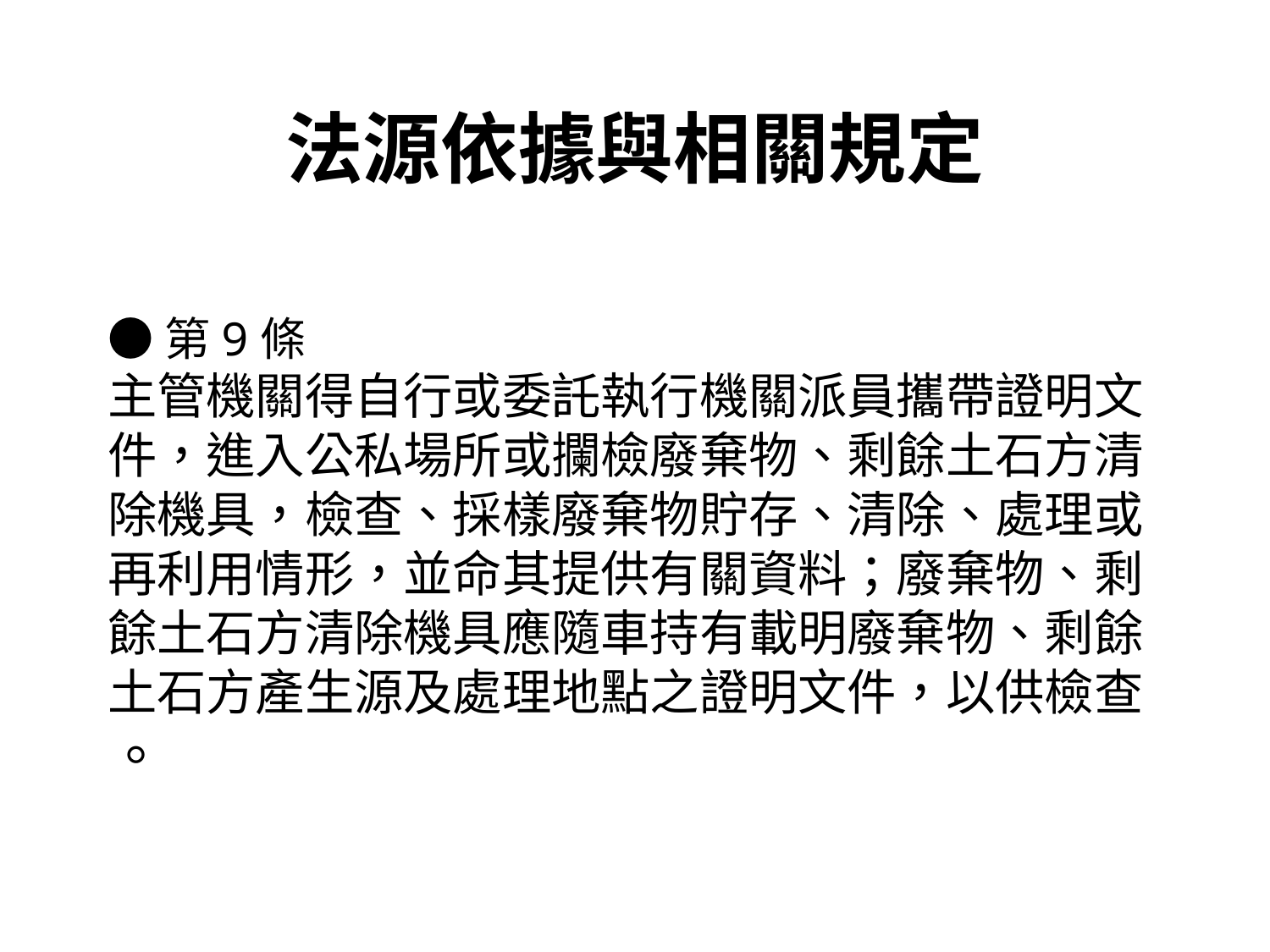

# 法源依據與相關規定

●第9條
主管機關得自行或委託執行機關派員攜帶證明文件，進入公私場所或攔檢廢棄物、剩餘土石方清除機具，檢查、採樣廢棄物貯存、清除、處理或再利用情形，並命其提供有關資料；廢棄物、剩餘土石方清除機具應隨車持有載明廢棄物、剩餘土石方產生源及處理地點之證明文件，以供檢查
。